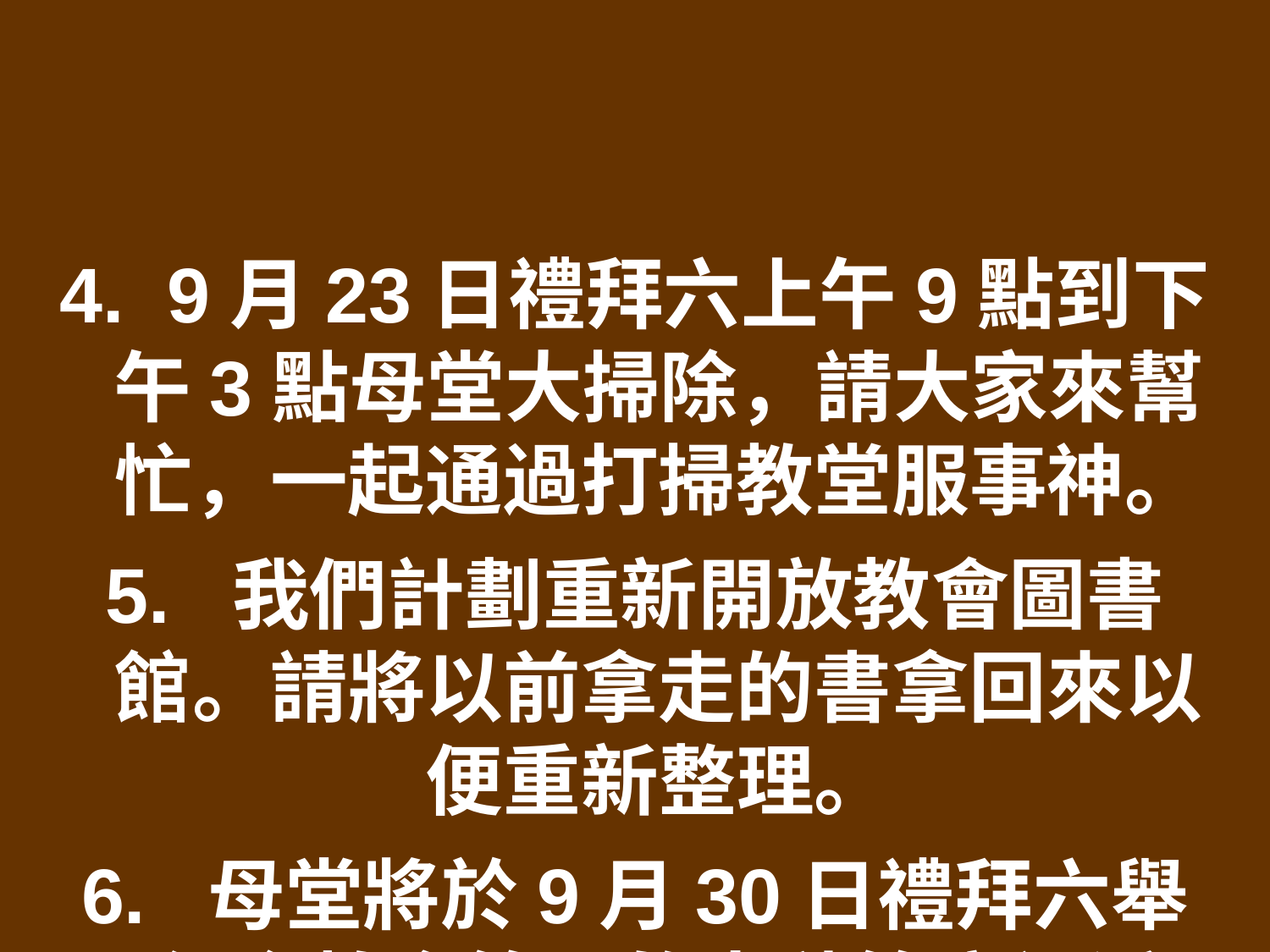

4.  9月23日禮拜六上午9點到下午3點母堂大掃除，請大家來幫忙，一起通過打掃教堂服事神。
5.  我們計劃重新開放教會圖書館。請將以前拿走的書拿回來以便重新整理。
6.  母堂將於9月30日禮拜六舉行全教會範圍的中秋節慶祝活動。更多細節即將推出。